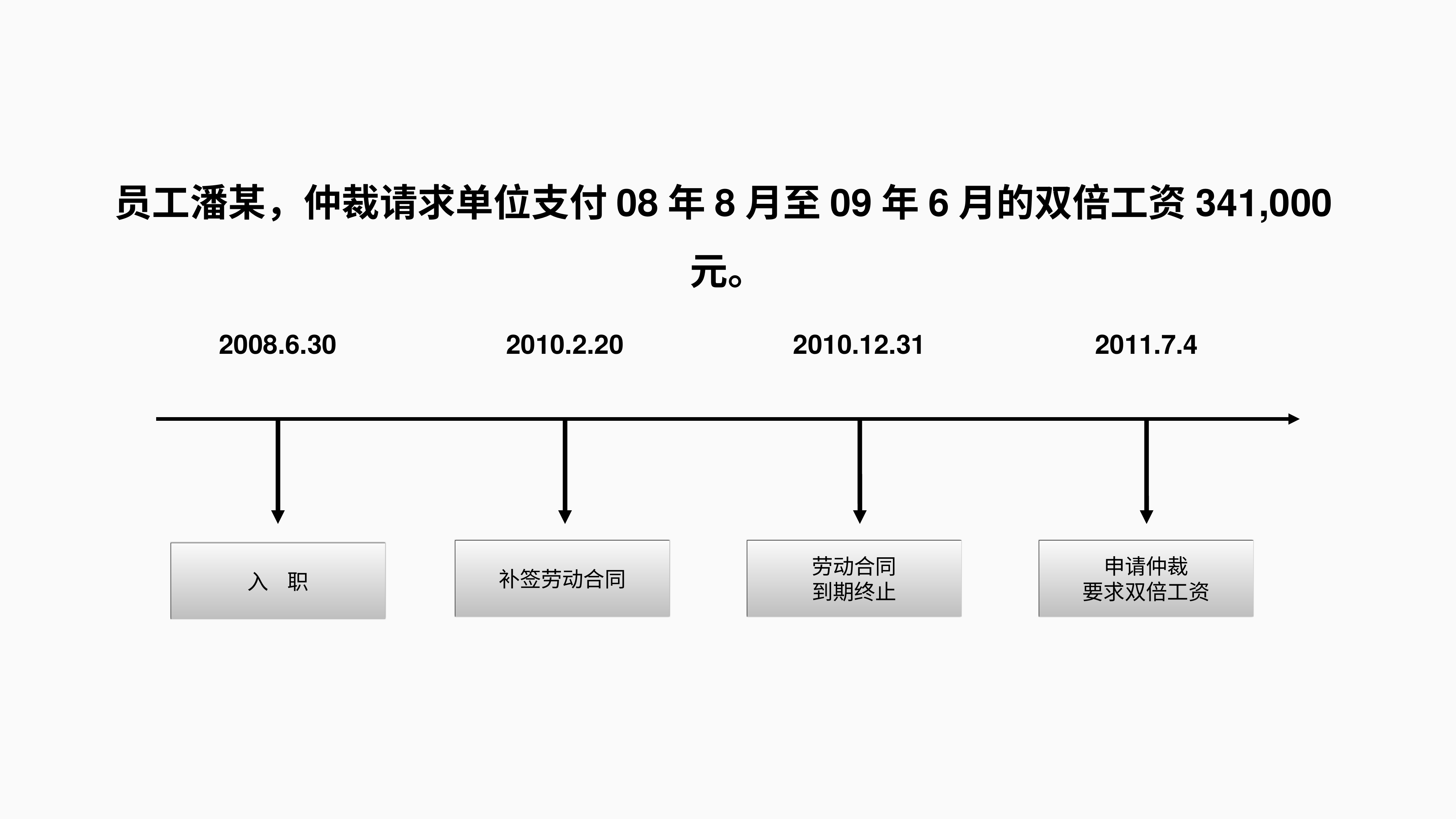

员工潘某，仲裁请求单位支付08年8月至09年6月的双倍工资341,000元。
2008.6.30
2010.2.20
2010.12.31
2011.7.4

补签劳动合同
劳动合同
到期终止
申请仲裁
要求双倍工资
入    职